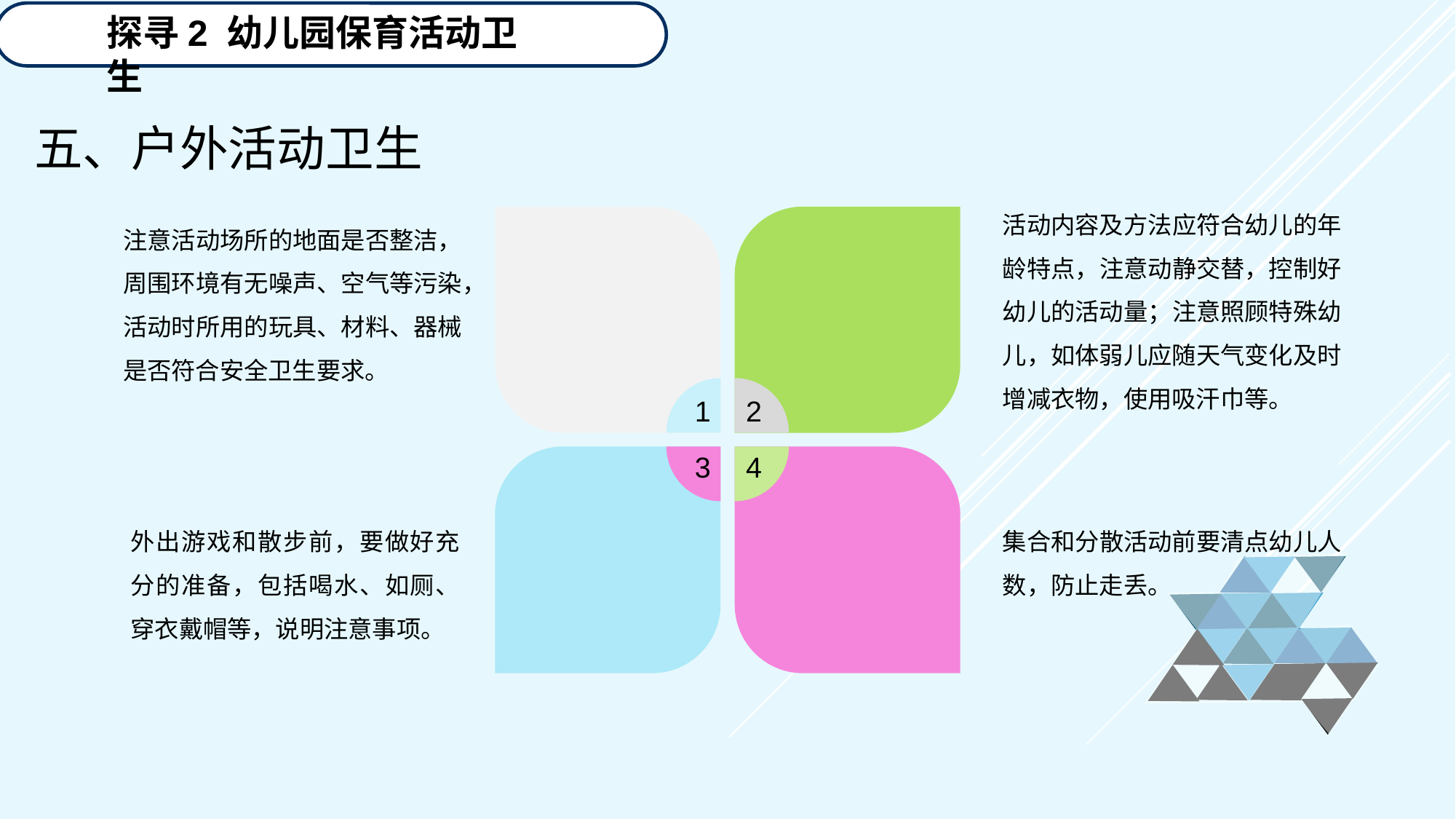

探寻2 幼儿园保育活动卫生
五、户外活动卫生
活动内容及方法应符合幼儿的年龄特点，注意动静交替，控制好幼儿的活动量；注意照顾特殊幼儿，如体弱儿应随天气变化及时增减衣物，使用吸汗巾等。

注意活动场所的地面是否整洁，周围环境有无噪声、空气等污染，活动时所用的玩具、材料、器械是否符合安全卫生要求。

1
2

3
4
外出游戏和散步前，要做好充分的准备，包括喝水、如厕、穿衣戴帽等，说明注意事项。
集合和分散活动前要清点幼儿人数，防止走丢。
延迟符